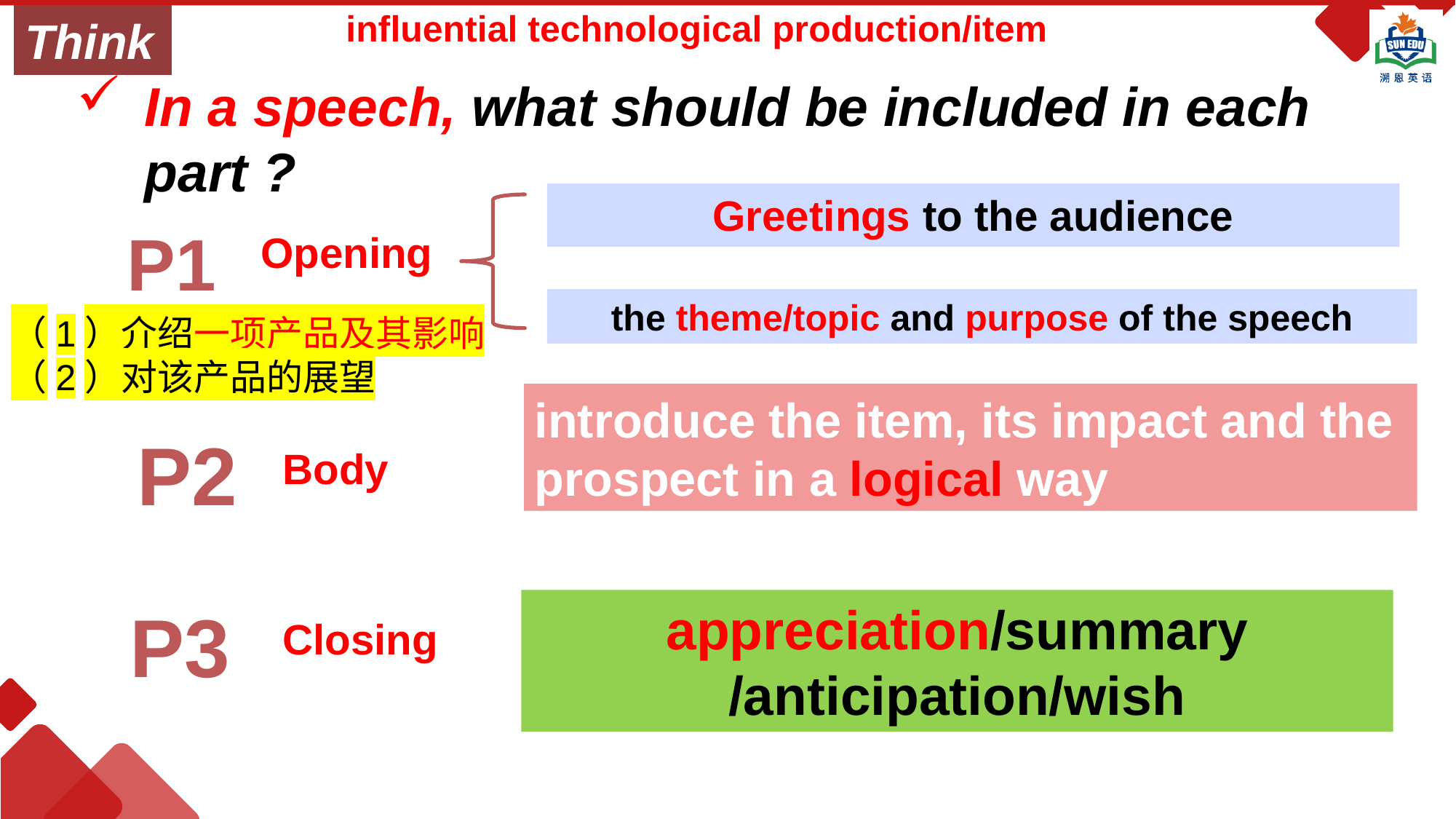

influential technological production/item
Think
In a speech, what should be included in each part ?
Greetings to the audience

P1
Opening
the theme/topic and purpose of the speech
（1）介绍一项产品及其影响
（2）对该产品的展望
introduce the item, its impact and the prospect in a logical way
P2
Body
P3
appreciation/summary
/anticipation/wish
Closing